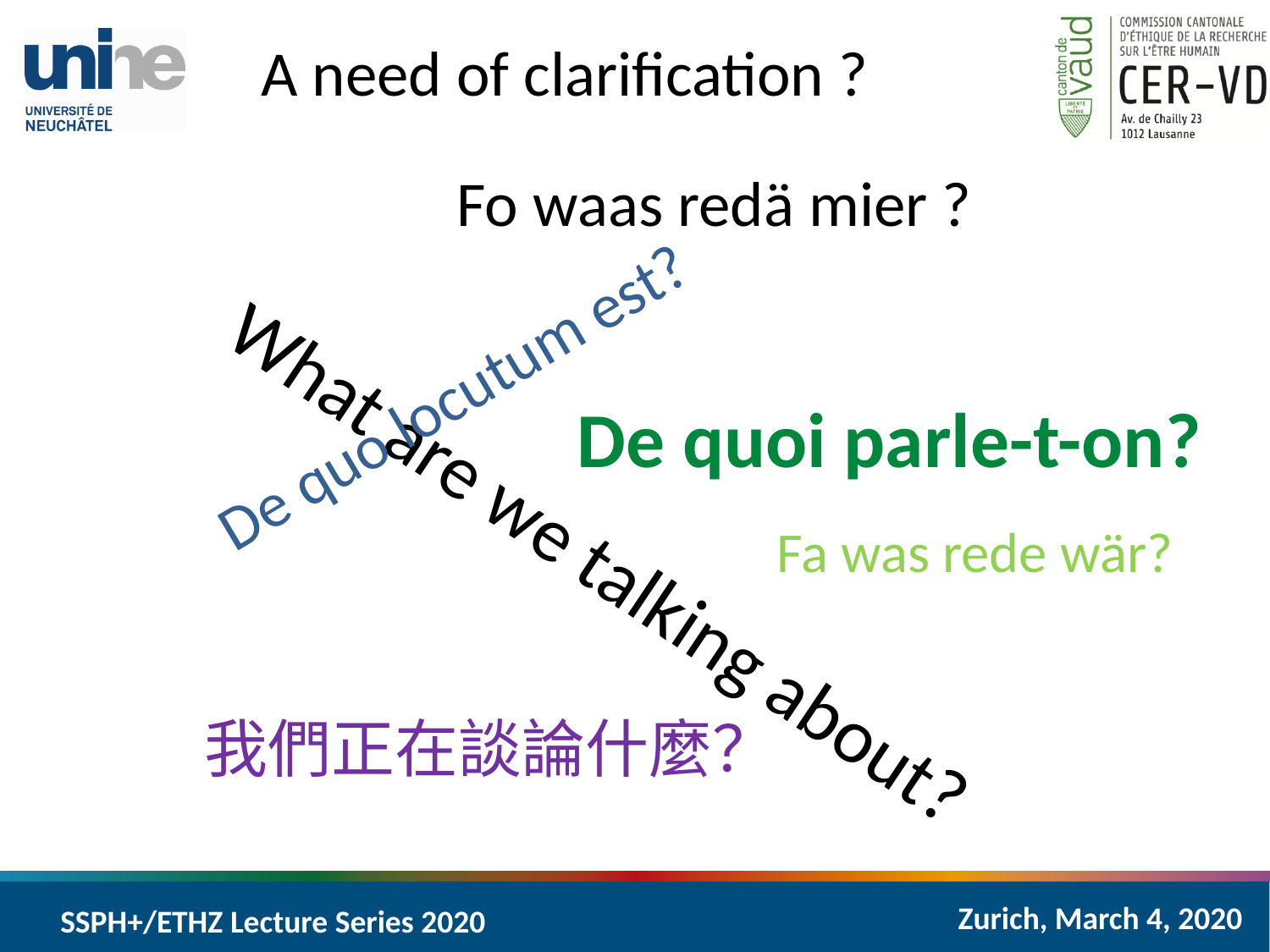

# A need of clarification ?
Fo waas redä mier ?
De quo locutum est?
De quoi parle-t-on?
What are we talking about?
Fa was rede wär?
我們正在談論什麼？